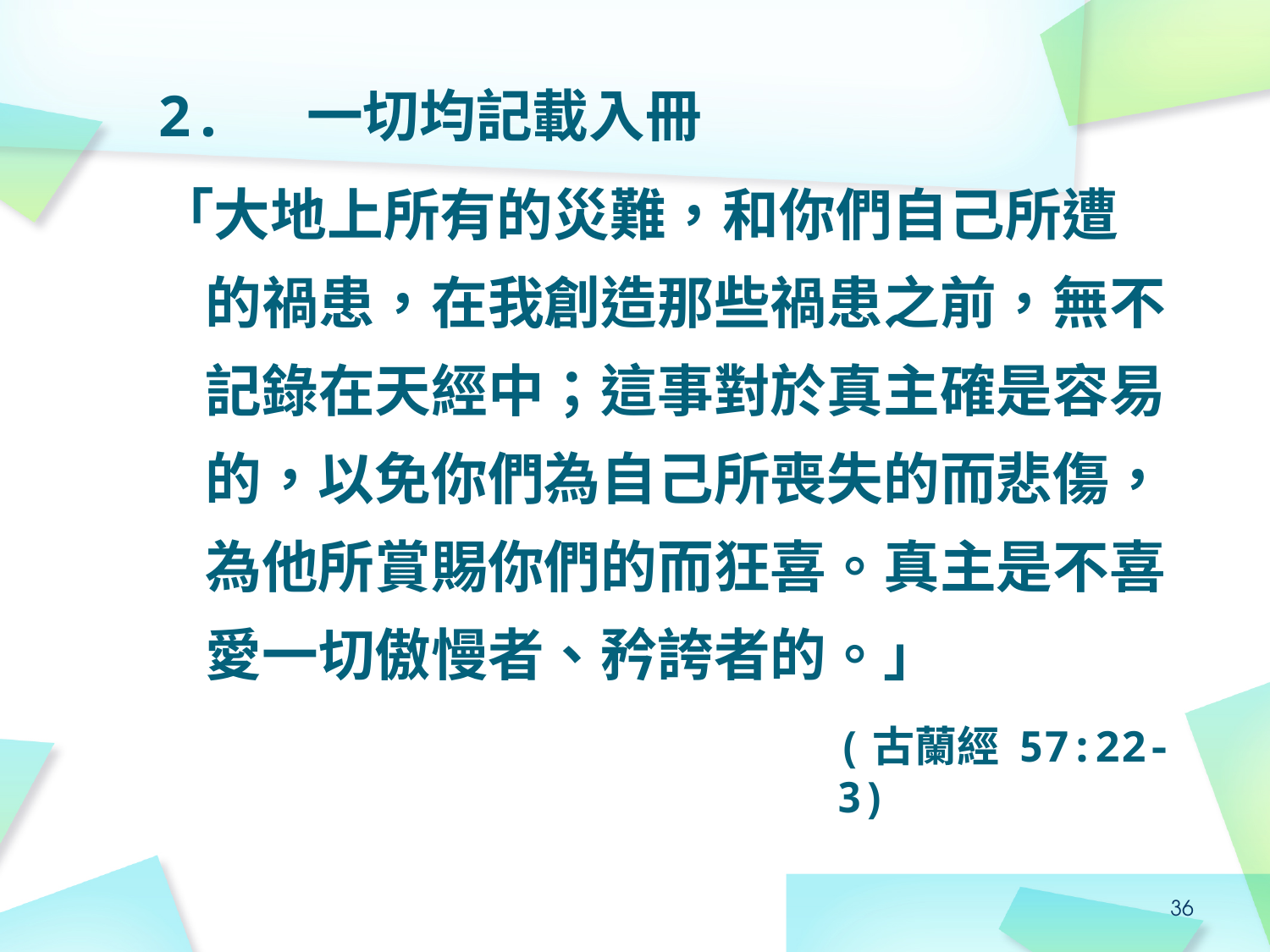

2.  一切均記載入冊
「大地上所有的災難，和你們自己所遭的禍患，在我創造那些禍患之前，無不記錄在天經中；這事對於真主確是容易的，以免你們為自己所喪失的而悲傷，為他所賞賜你們的而狂喜。真主是不喜愛一切傲慢者、矜誇者的。」
(古蘭經 57:22-3)
36